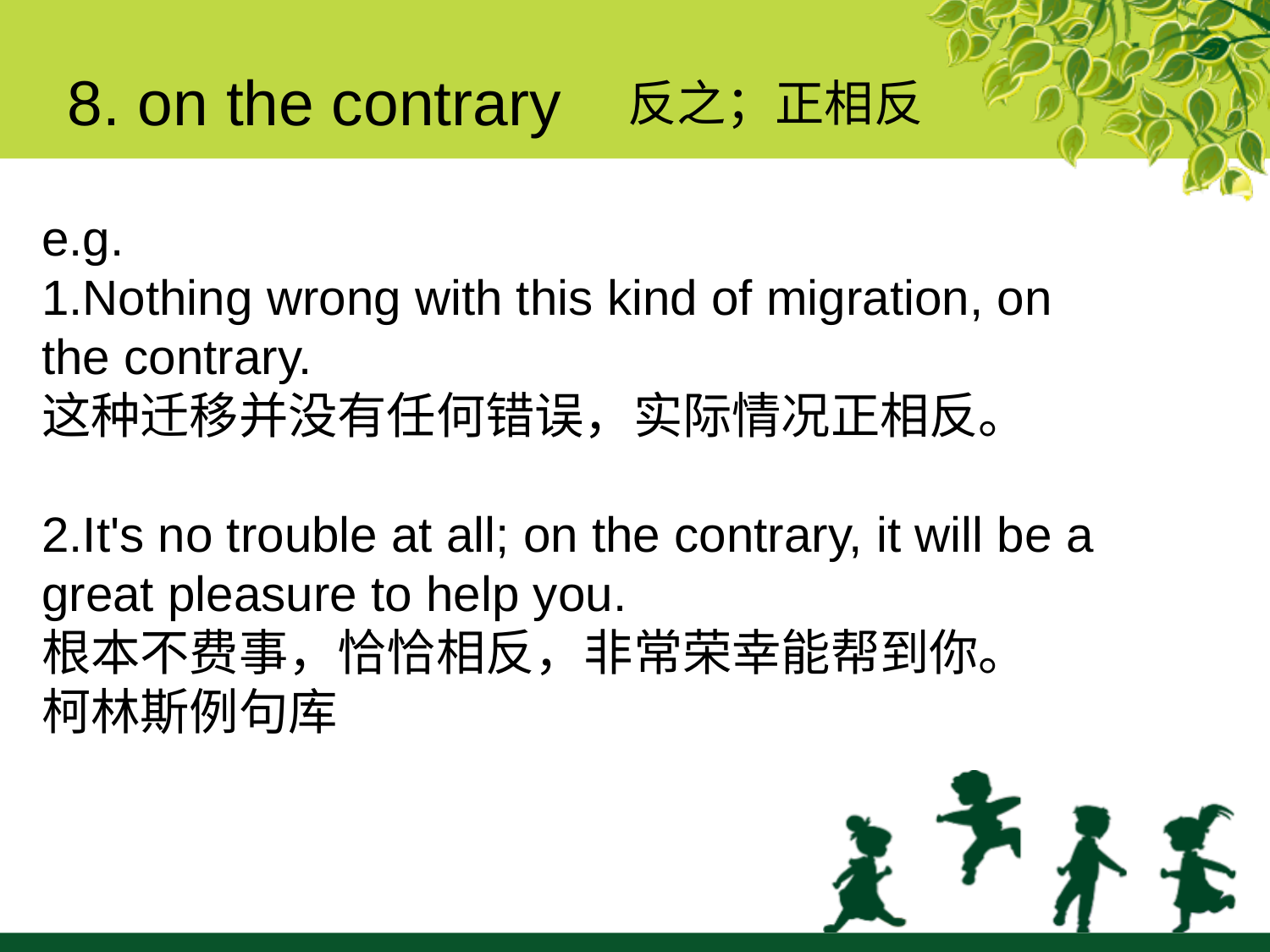

8. on the contrary
反之；正相反
e.g.
1.Nothing wrong with this kind of migration, on the contrary.
这种迁移并没有任何错误，实际情况正相反。

2.It's no trouble at all; on the contrary, it will be a great pleasure to help you.
根本不费事，恰恰相反，非常荣幸能帮到你。
柯林斯例句库